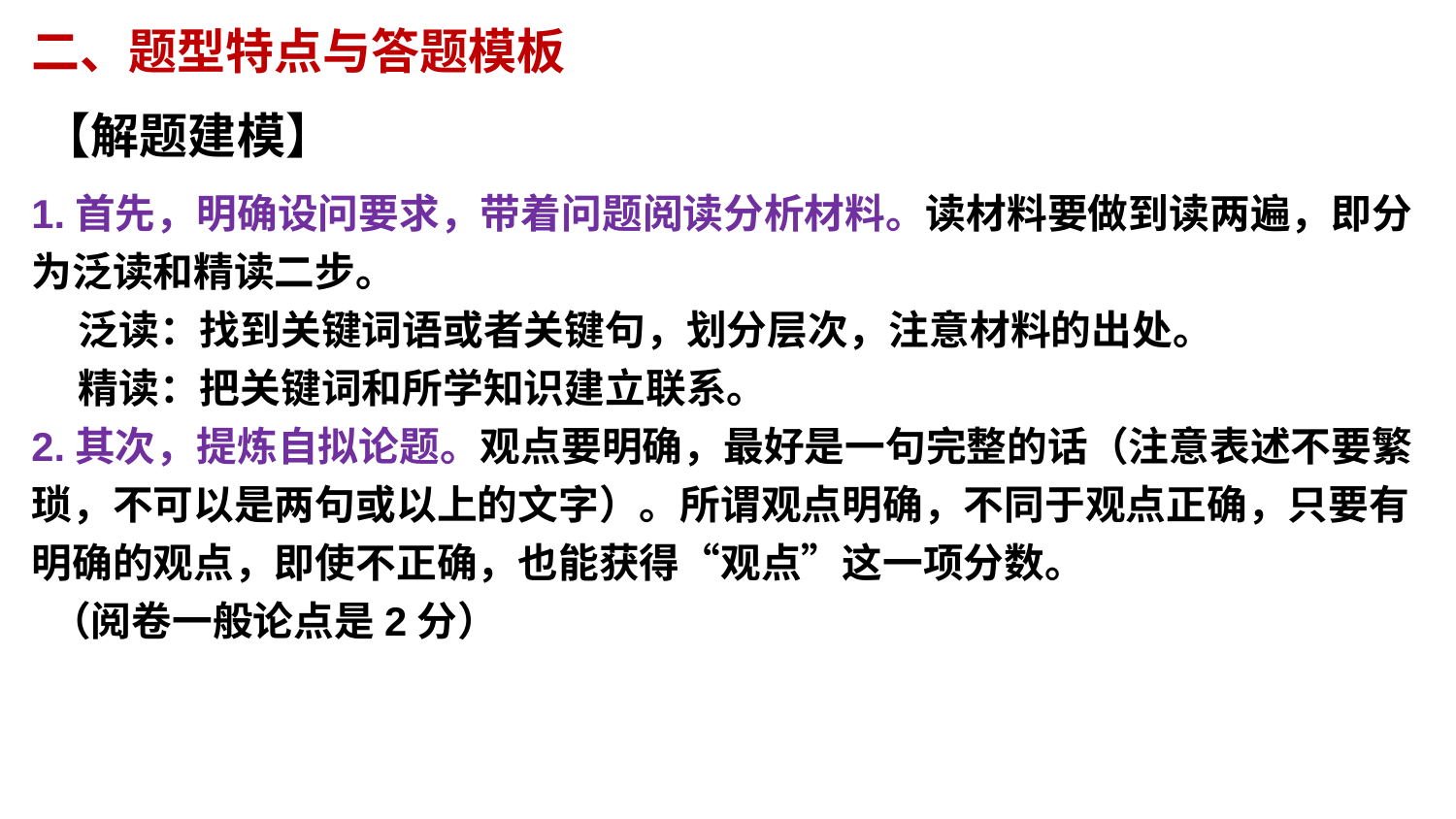

二、题型特点与答题模板
【解题建模】
1.首先，明确设问要求，带着问题阅读分析材料。读材料要做到读两遍，即分为泛读和精读二步。
    泛读：找到关键词语或者关键句，划分层次，注意材料的出处。
    精读：把关键词和所学知识建立联系。
2.其次，提炼自拟论题。观点要明确，最好是一句完整的话（注意表述不要繁琐，不可以是两句或以上的文字）。所谓观点明确，不同于观点正确，只要有明确的观点，即使不正确，也能获得“观点”这一项分数。
 （阅卷一般论点是2分）